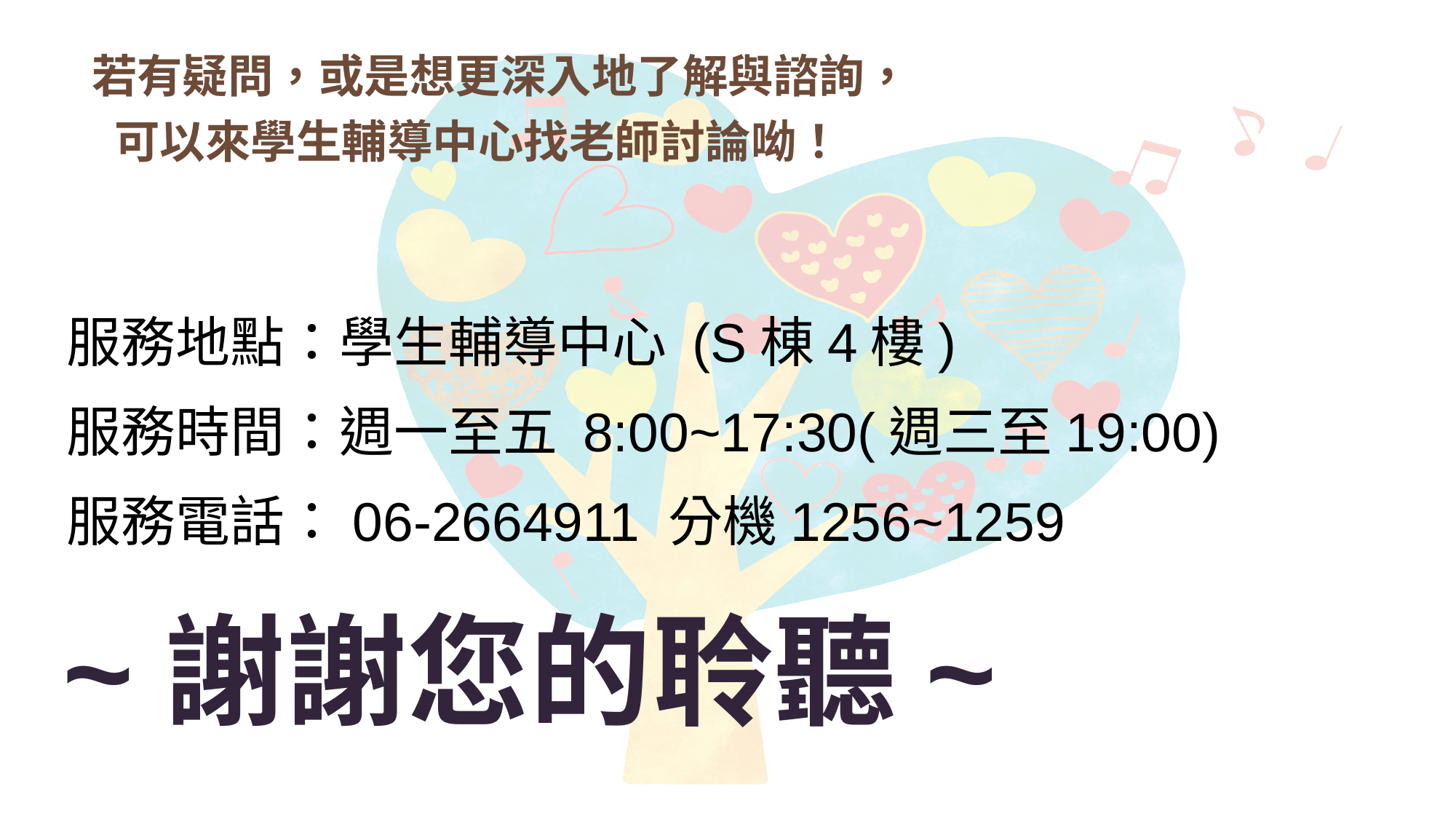

若有疑問，或是想更深入地了解與諮詢，可以來學生輔導中心找老師討論呦！
服務地點：學生輔導中心 (S棟4樓)
服務時間：週一至五 8:00~17:30(週三至19:00)
服務電話：06-2664911 分機1256~1259
~謝謝您的聆聽~